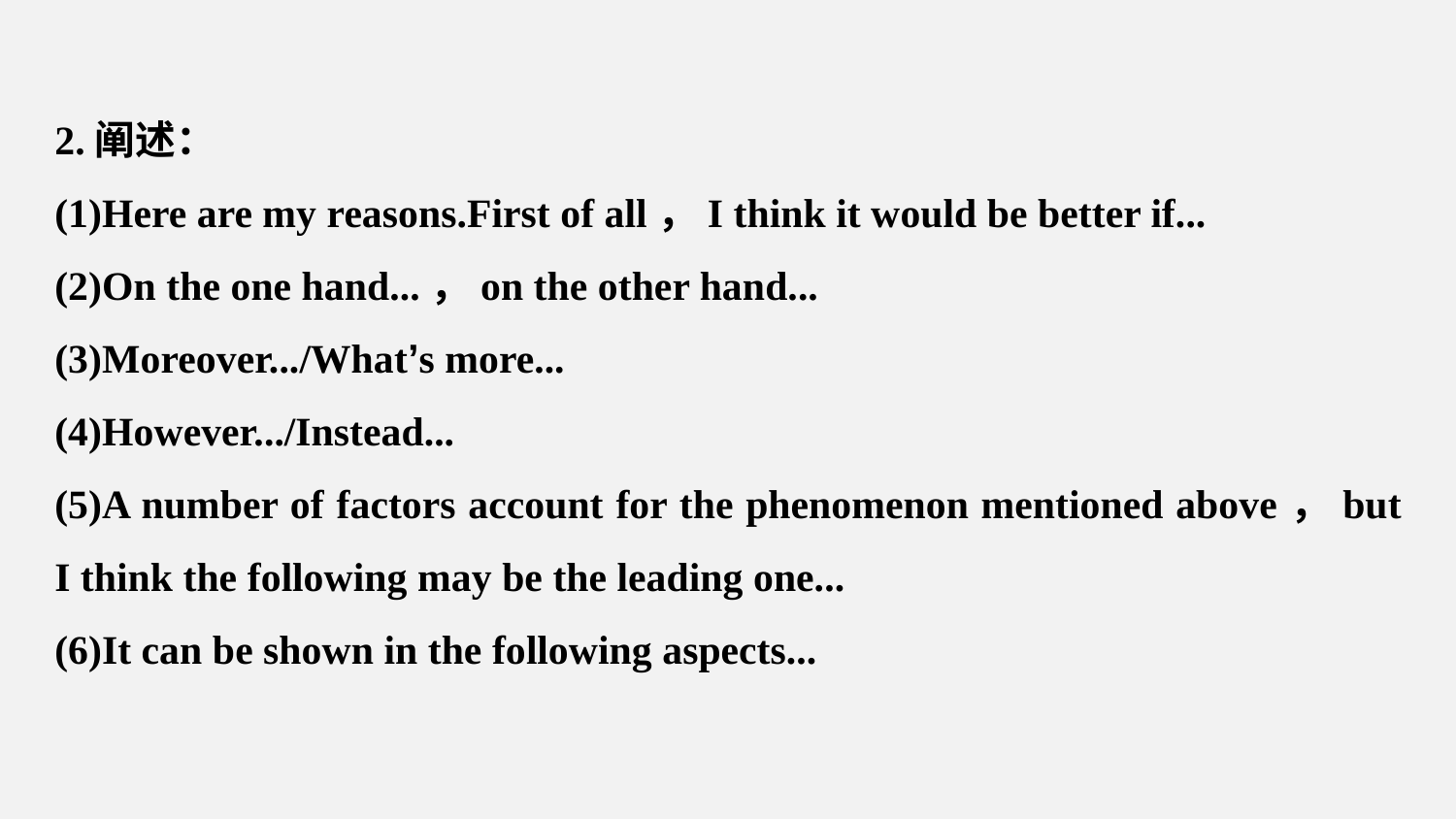

2.阐述：
(1)Here are my reasons.First of all，I think it would be better if...
(2)On the one hand...，on the other hand...
(3)Moreover.../What’s more...
(4)However.../Instead...
(5)A number of factors account for the phenomenon mentioned above，but I think the following may be the leading one...
(6)It can be shown in the following aspects...